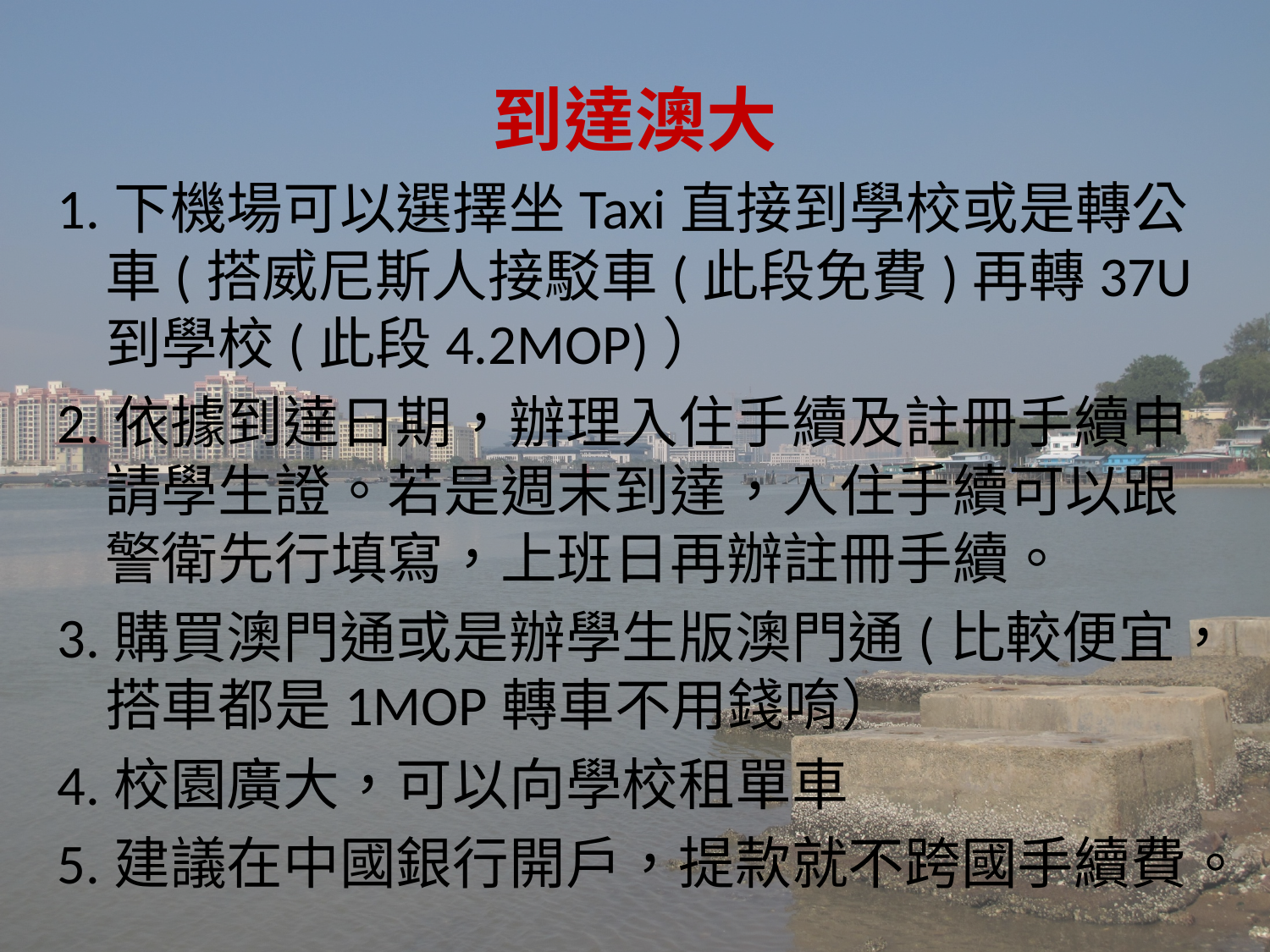

# 到達澳大
1.下機場可以選擇坐Taxi直接到學校或是轉公車(搭威尼斯人接駁車(此段免費)再轉37U到學校(此段4.2MOP)）
2.依據到達日期，辦理入住手續及註冊手續申請學生證。若是週末到達，入住手續可以跟警衛先行填寫，上班日再辦註冊手續。
3.購買澳門通或是辦學生版澳門通(比較便宜，搭車都是1MOP轉車不用錢唷）
4.校園廣大，可以向學校租單車
5.建議在中國銀行開戶，提款就不跨國手續費。